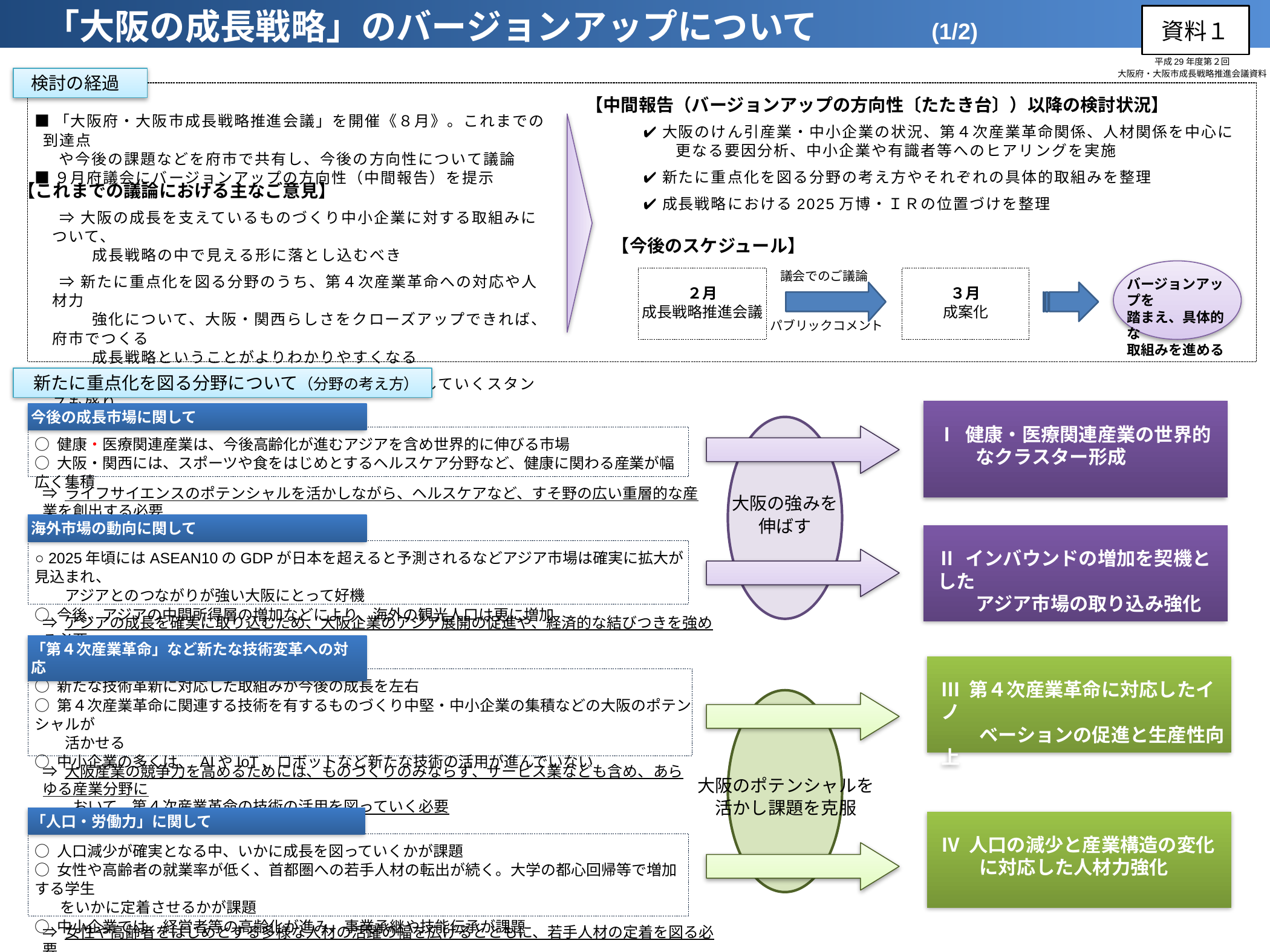

「大阪の成長戦略」のバージョンアップについて　　　(1/2)
資料１
平成29年度第２回
大阪府・大阪市成長戦略推進会議資料
　検討の経過

【中間報告（バージョンアップの方向性〔たたき台〕）以降の検討状況】
■「大阪府・大阪市成長戦略推進会議」を開催《８月》。これまでの到達点
 　や今後の課題などを府市で共有し、今後の方向性について議論
■９月府議会にバージョンアップの方向性（中間報告）を提示
　✔ 大阪のけん引産業・中小企業の状況、第４次産業革命関係、人材関係を中心に
　　　更なる要因分析、中小企業や有識者等へのヒアリングを実施
　✔ 新たに重点化を図る分野の考え方やそれぞれの具体的取組みを整理
　✔ 成長戦略における2025万博・ＩＲの位置づけを整理
【これまでの議論における主なご意見】
　⇒ 大阪の成長を支えているものづくり中小企業に対する取組みについて、
　　　成長戦略の中で見える形に落とし込むべき
　⇒ 新たに重点化を図る分野のうち、第４次産業革命への対応や人材力
　　　強化について、大阪・関西らしさをクローズアップできれば、府市でつくる
　　　成長戦略ということがよりわかりやすくなる
　⇒ 重点化と併せて、既存インフラを戦略的に維持していくスタンスも盛り
　　　込む必要

【今後のスケジュール】

２月
成長戦略推進会議
３月
成案化
議会でのご議論
バージョンアップを
踏まえ、具体的な
取組みを進める

パブリックコメント
　新たに重点化を図る分野について（分野の考え方）
Ⅰ 健康・医療関連産業の世界的
　　なクラスター形成
今後の成長市場に関して

○ 健康・医療関連産業は、今後高齢化が進むアジアを含め世界的に伸びる市場
○ 大阪・関西には、スポーツや食をはじめとするヘルスケア分野など、健康に関わる産業が幅広く集積
⇒ ライフサイエンスのポテンシャルを活かしながら、ヘルスケアなど、すそ野の広い重層的な産業を創出する必要
大阪の強みを
伸ばす
海外市場の動向に関して
Ⅱ インバウンドの増加を契機とした
　　アジア市場の取り込み強化
○ 2025年頃にはASEAN10のGDPが日本を超えると予測されるなどアジア市場は確実に拡大が見込まれ、
　　アジアとのつながりが強い大阪にとって好機
○ 今後、アジアの中間所得層の増加などにより、海外の観光人口は更に増加

⇒ アジアの成長を確実に取り込むため、大阪企業のアジア展開の促進や、経済的な結びつきを強める必要
「第４次産業革命」など新たな技術変革への対応
Ⅲ 第４次産業革命に対応したイノ
　　ベーションの促進と生産性向上
○ 新たな技術革新に対応した取組みが今後の成長を左右
○ 第４次産業革命に関連する技術を有するものづくり中堅・中小企業の集積などの大阪のポテンシャルが
　　活かせる
○ 中小企業の多くは、 AIやIoT、ロボットなど新たな技術の活用が進んでいない

⇒ 大阪産業の競争力を高めるためには、ものづくりのみならず、サービス業なども含め、あらゆる産業分野に
　　おいて、第４次産業革命の技術の活用を図っていく必要
大阪のポテンシャルを
活かし課題を克服
「人口・労働力」に関して
Ⅳ 人口の減少と産業構造の変化
　　に対応した人材力強化
○ 人口減少が確実となる中、いかに成長を図っていくかが課題
○ 女性や高齢者の就業率が低く、首都圏への若手人材の転出が続く。大学の都心回帰等で増加する学生
  　をいかに定着させるかが課題
○ 中小企業では、経営者等の高齢化が進み、事業承継や技能伝承が課題

⇒ 女性や高齢者をはじめとする多様な人材の活躍の幅を広げるとともに、若手人材の定着を図る必要